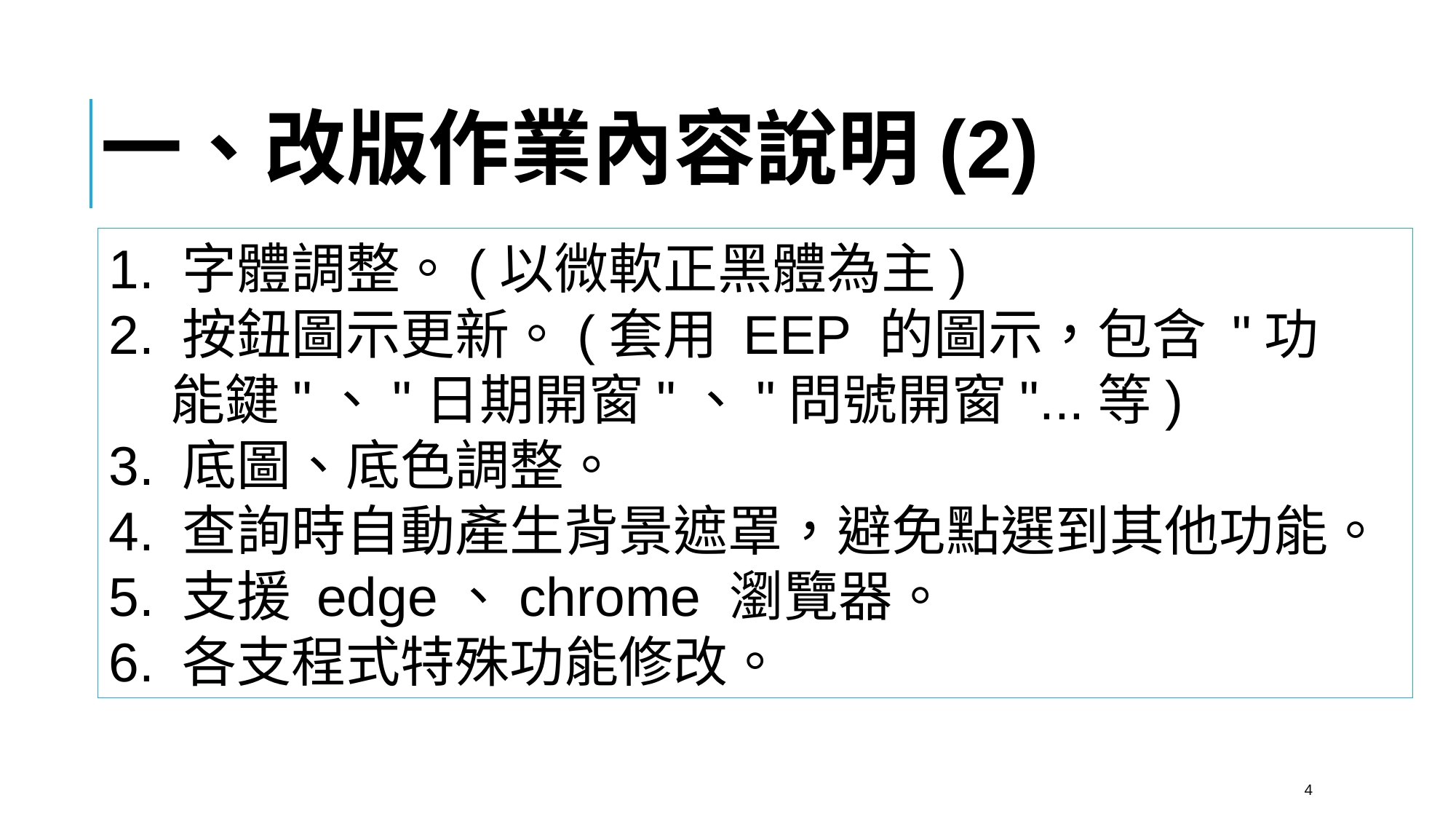

一、改版作業內容說明(2)
1. 字體調整。(以微軟正黑體為主)
2. 按鈕圖示更新。(套用 EEP 的圖示，包含 "功
    能鍵"、"日期開窗"、"問號開窗"...等)
3. 底圖、底色調整。
4. 查詢時自動產生背景遮罩，避免點選到其他功能。
5. 支援 edge、chrome 瀏覽器。
6. 各支程式特殊功能修改。
4